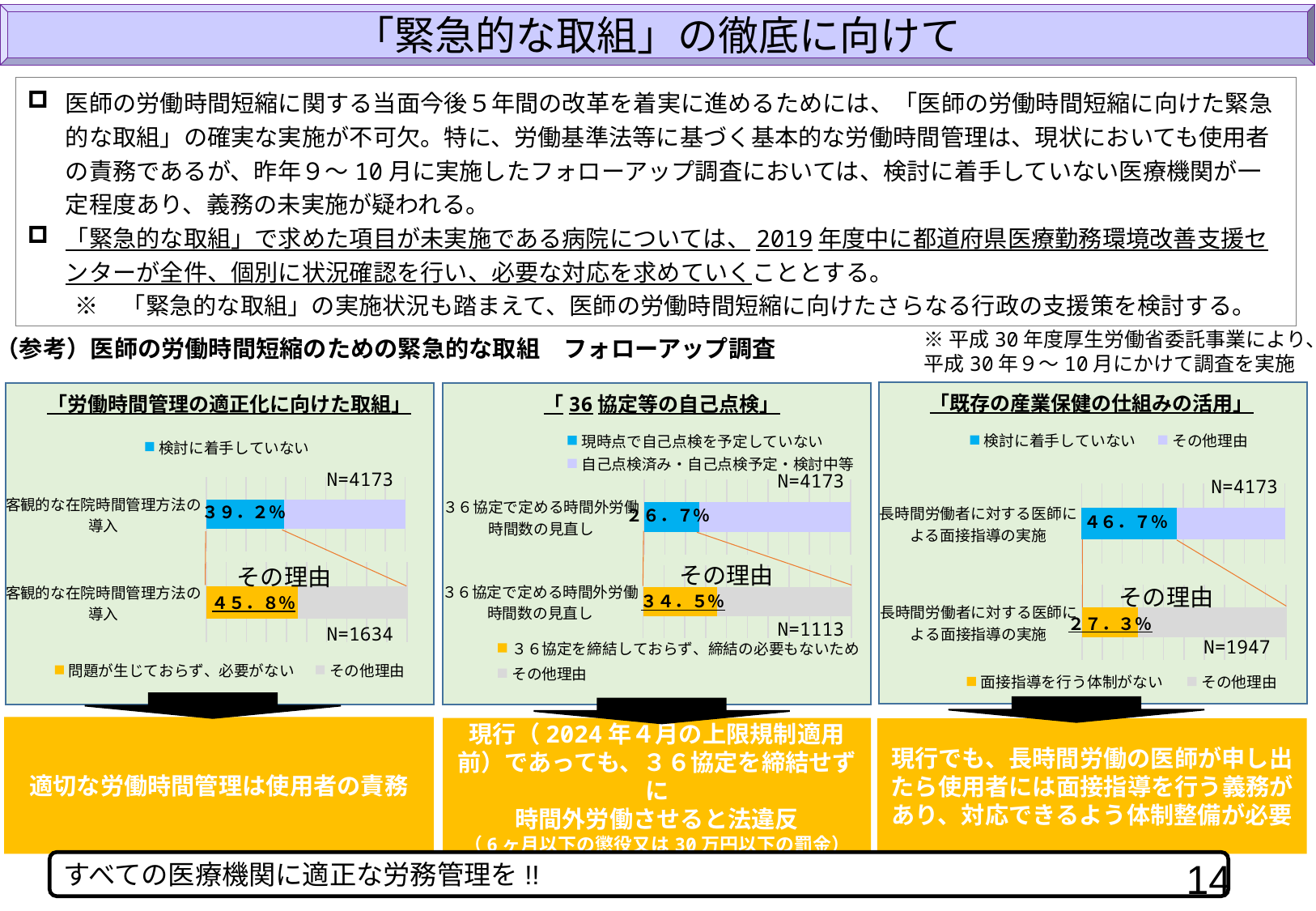

「緊急的な取組」の徹底に向けて
医師の労働時間短縮に関する当面今後５年間の改革を着実に進めるためには、「医師の労働時間短縮に向けた緊急的な取組」の確実な実施が不可欠。特に、労働基準法等に基づく基本的な労働時間管理は、現状においても使用者の責務であるが、昨年９～10月に実施したフォローアップ調査においては、検討に着手していない医療機関が一定程度あり、義務の未実施が疑われる。
「緊急的な取組」で求めた項目が未実施である病院については、2019年度中に都道府県医療勤務環境改善支援センターが全件、個別に状況確認を行い、必要な対応を求めていくこととする。
　　※　「緊急的な取組」の実施状況も踏まえて、医師の労働時間短縮に向けたさらなる行政の支援策を検討する。
※平成30年度厚生労働省委託事業により、平成30年９～10月にかけて調査を実施
（参考）医師の労働時間短縮のための緊急的な取組　フォローアップ調査

「既存の産業保健の仕組みの活用」
「労働時間管理の適正化に向けた取組」
「36協定等の自己点検」

### Chart

| Category | 検討に着手していない | 取り組んでいる・取組予定・検討中等 |
|---|---|---|
| 客観的な在院時間管理方法の導入 | 1634.0 | 2539.0 |

### Chart

| Category | 検討に着手していない | その他理由 |
|---|---|---|
| 長時間労働者に対する医師による面接指導の実施 | 1947.0 | 2226.0 |

### Chart

| Category | 現時点で自己点検を予定していない | 自己点検済み・自己点検予定・検討中等 |
|---|---|---|
| ３６協定で定める時間外労働時間数の見直し | 1113.0 | 3060.0 |
N=4173
N=4173
N=4173
３９．２％
２６．７％
４６．７％

### Chart

| Category | 問題が生じておらず、必要がない | その他理由 |
|---|---|---|
| 客観的な在院時間管理方法の導入 | 749.0 | 885.0 |

### Chart

| Category | ３６協定を締結しておらず、締結の必要もないため | その他理由 |
|---|---|---|
| ３６協定で定める時間外労働時間数の見直し | 393.0 | 720.0 |
その理由
その理由

### Chart

| Category | 面接指導を行う体制がない | その他理由 |
|---|---|---|
| 長時間労働者に対する医師による面接指導の実施 | 532.0 | 1415.0 |
その理由
３４．５％
４５．８％
２７．３％
N=1113
N=1634
N=1947

適切な労働時間管理は使用者の責務
現行（2024年４月の上限規制適用前）であっても、３６協定を締結せずに
時間外労働させると法違反
（6ヶ月以下の懲役又は30万円以下の罰金）
現行でも、長時間労働の医師が申し出たら使用者には面接指導を行う義務があり、対応できるよう体制整備が必要
14
すべての医療機関に適正な労務管理を!!